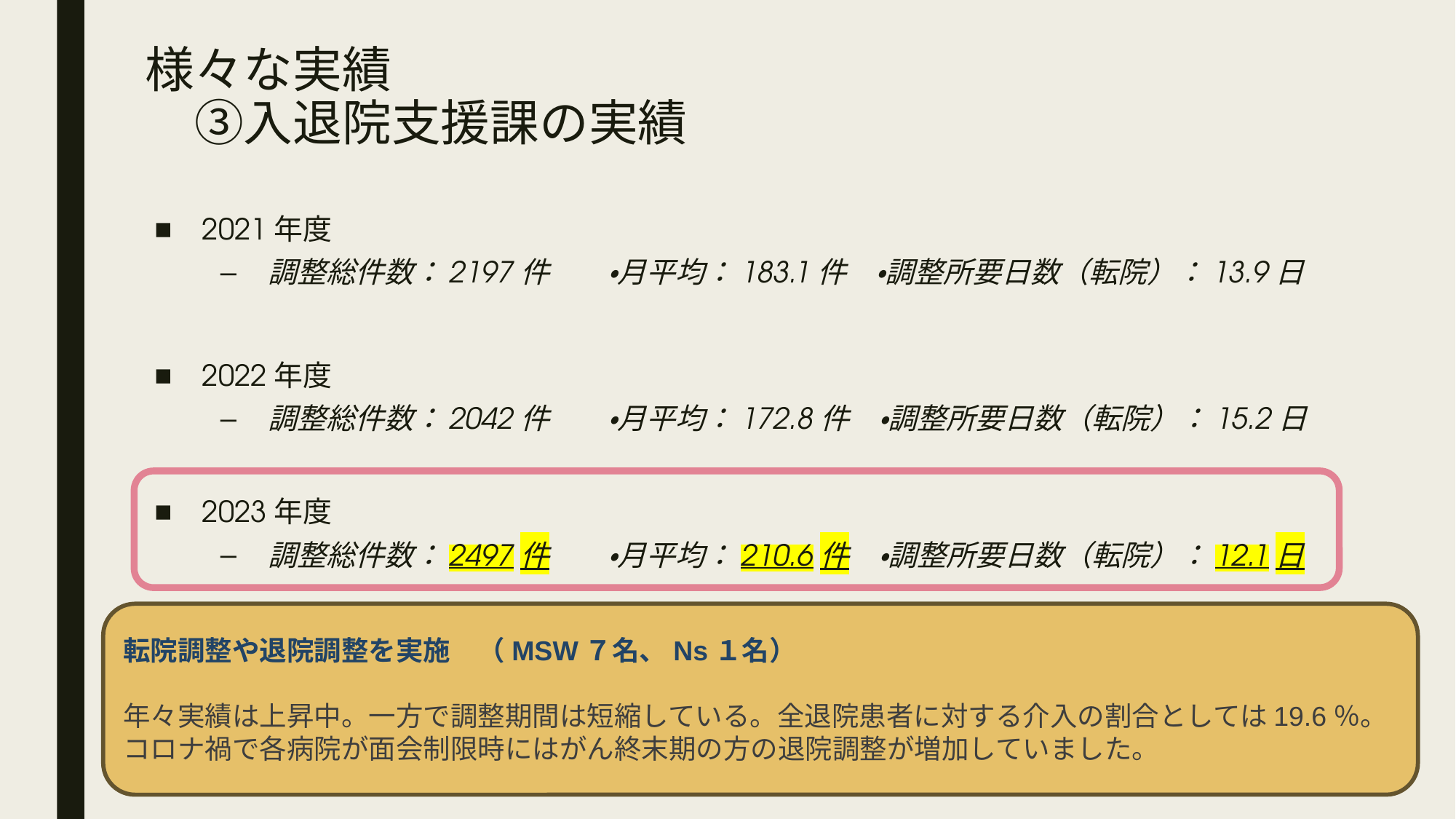

# 様々な実績 　③入退院支援課の実績
2021年度
調整総件数：2197件　　・月平均：183.1件　・調整所要日数（転院）：13.9日

2022年度
調整総件数：2042件　　・月平均：172.8件　・調整所要日数（転院）：15.2日

2023年度
調整総件数：2497件　　・月平均：210.6件　・調整所要日数（転院）：12.1日

転院調整や退院調整を実施　（MSW７名、Ns１名）

年々実績は上昇中。一方で調整期間は短縮している。全退院患者に対する介入の割合としては19.6％。
コロナ禍で各病院が面会制限時にはがん終末期の方の退院調整が増加していました。